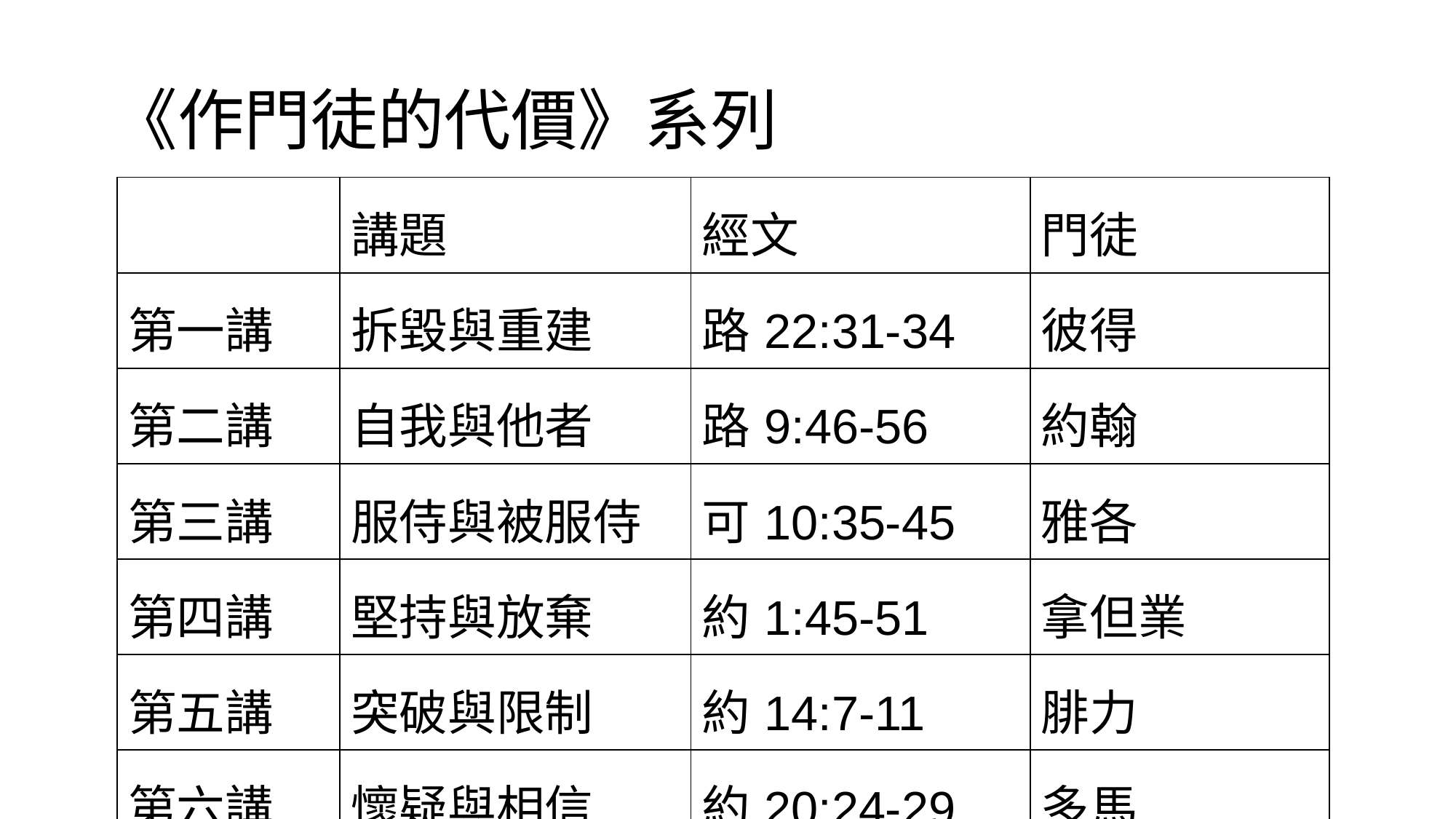

# 《作門徒的代價》系列
|  | 講題 | 經文 | 門徒 |
| --- | --- | --- | --- |
| 第一講 | 拆毀與重建 | 路22:31-34 | 彼得 |
| 第二講 | 自我與他者 | 路9:46-56 | 約翰 |
| 第三講 | 服侍與被服侍 | 可10:35-45 | 雅各 |
| 第四講 | 堅持與放棄 | 約1:45-51 | 拿但業 |
| 第五講 | 突破與限制 | 約14:7-11 | 腓力 |
| 第六講 | 懷疑與相信 | 約20:24-29 | 多馬 |
| 第七講 | 追隨與妥協 | 提後4:1-7 | 保羅 |